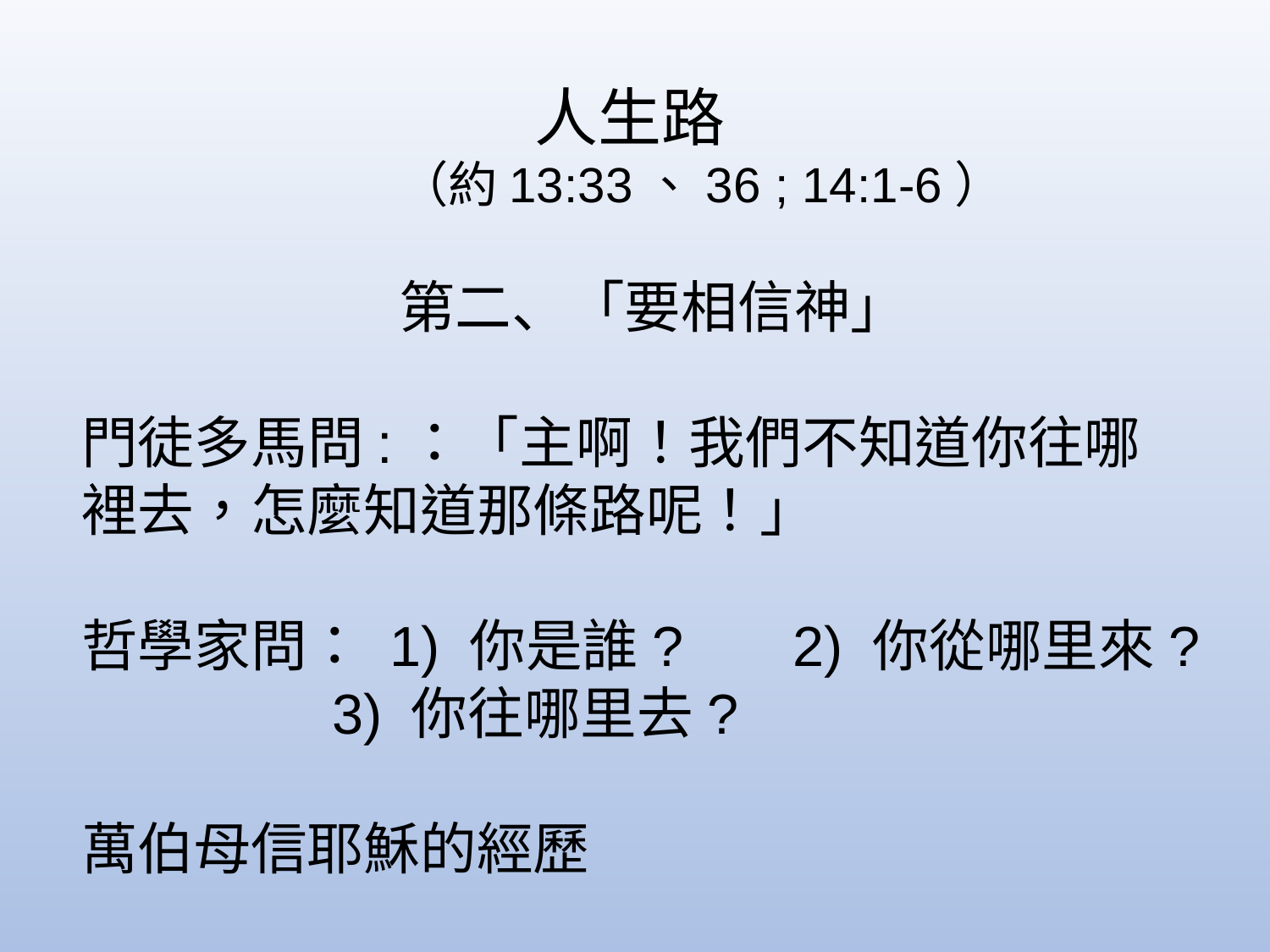

人生路
（約13:33、36 ; 14:1-6）

第二、「要相信神」

門徒多馬問:：「主啊！我們不知道你往哪裡去，怎麼知道那條路呢！」

哲學家問： 1) 你是誰?       2) 你從哪里來?
                3) 你往哪里去?
萬伯母信耶穌的經歷